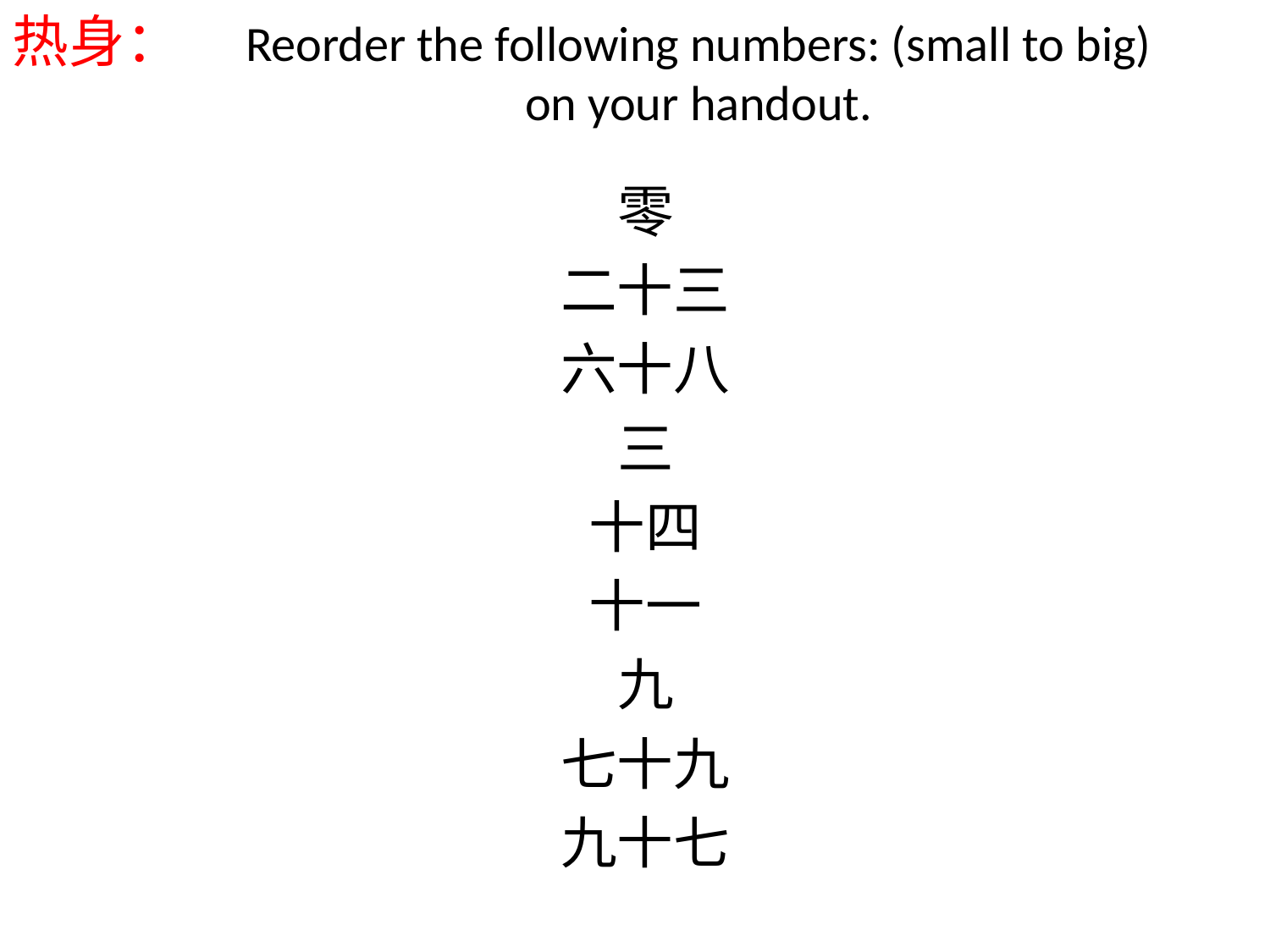

热身：
# Reorder the following numbers: (small to big) on your handout.
零
二十三
六十八
三
十四
十一
九
七十九
九十七